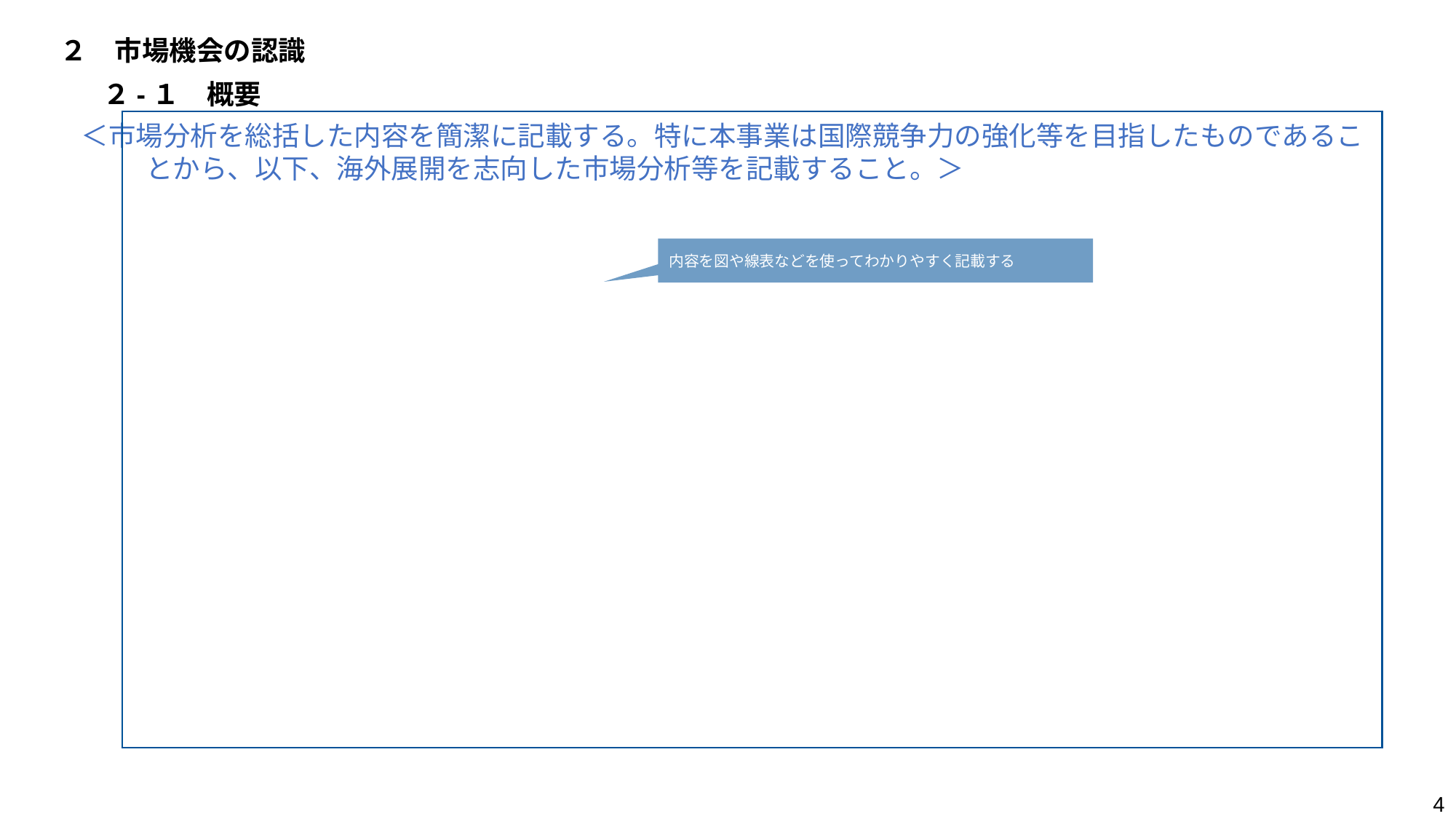

２　市場機会の認識
２-１　概要
＜市場分析を総括した内容を簡潔に記載する。特に本事業は国際競争力の強化等を目指したものであることから、以下、海外展開を志向した市場分析等を記載すること。＞

内容を図や線表などを使ってわかりやすく記載する